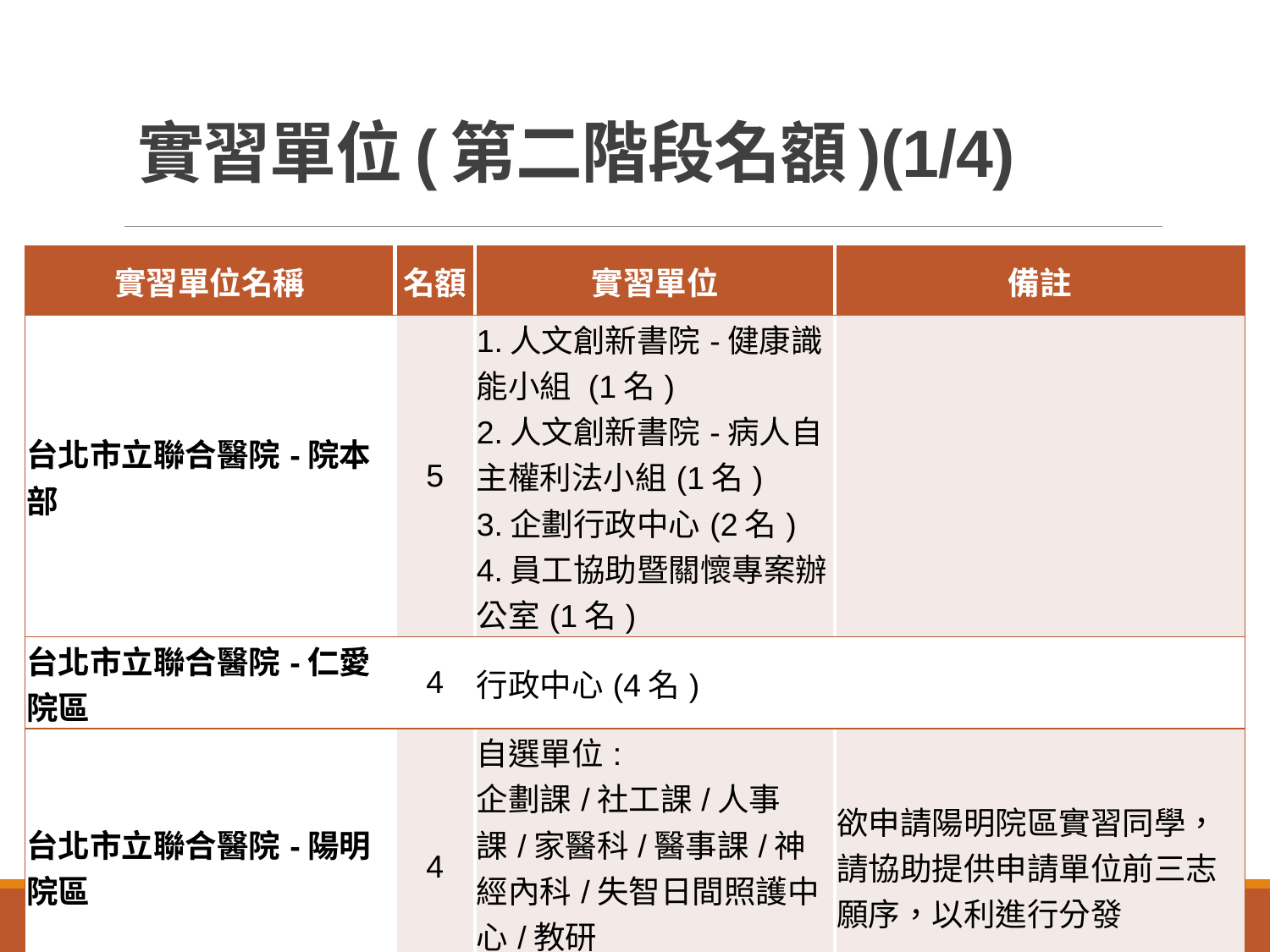

# 實習單位(第二階段名額)(1/4)
| 實習單位名稱 | 名額 | 實習單位 | 備註 |
| --- | --- | --- | --- |
| 台北市立聯合醫院-院本部 | 5 | 1.人文創新書院-健康識能小組 (1名) 2.人文創新書院-病人自主權利法小組(1名) 3.企劃行政中心(2名) 4.員工協助暨關懷專案辦公室(1名) |  |
| 台北市立聯合醫院-仁愛院區 | 4 | 行政中心(4名) |  |
| 台北市立聯合醫院-陽明院區 | 4 | 自選單位: 企劃課/社工課/人事課/家醫科/醫事課/神經內科/失智日間照護中心/教研 (4名) | 欲申請陽明院區實習同學，請協助提供申請單位前三志願序，以利進行分發 |